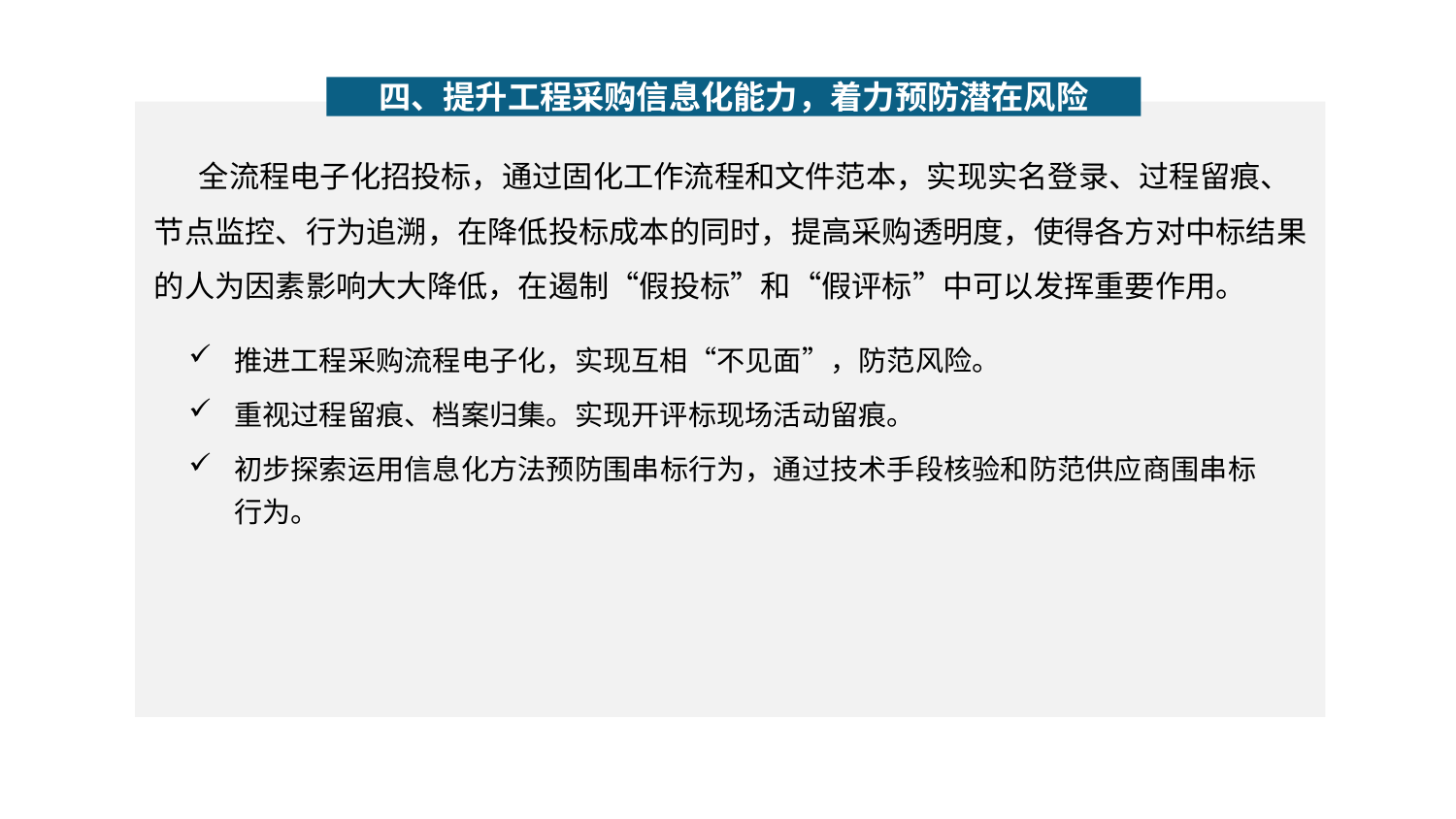

四、提升工程采购信息化能力，着力预防潜在风险

      全流程电子化招投标，通过固化工作流程和文件范本，实现实名登录、过程留痕、节点监控、行为追溯，在降低投标成本的同时，提高采购透明度，使得各方对中标结果的人为因素影响大大降低，在遏制“假投标”和“假评标”中可以发挥重要作用。
推进工程采购流程电子化，实现互相“不见面”，防范风险。
重视过程留痕、档案归集。实现开评标现场活动留痕。
初步探索运用信息化方法预防围串标行为，通过技术手段核验和防范供应商围串标行为。